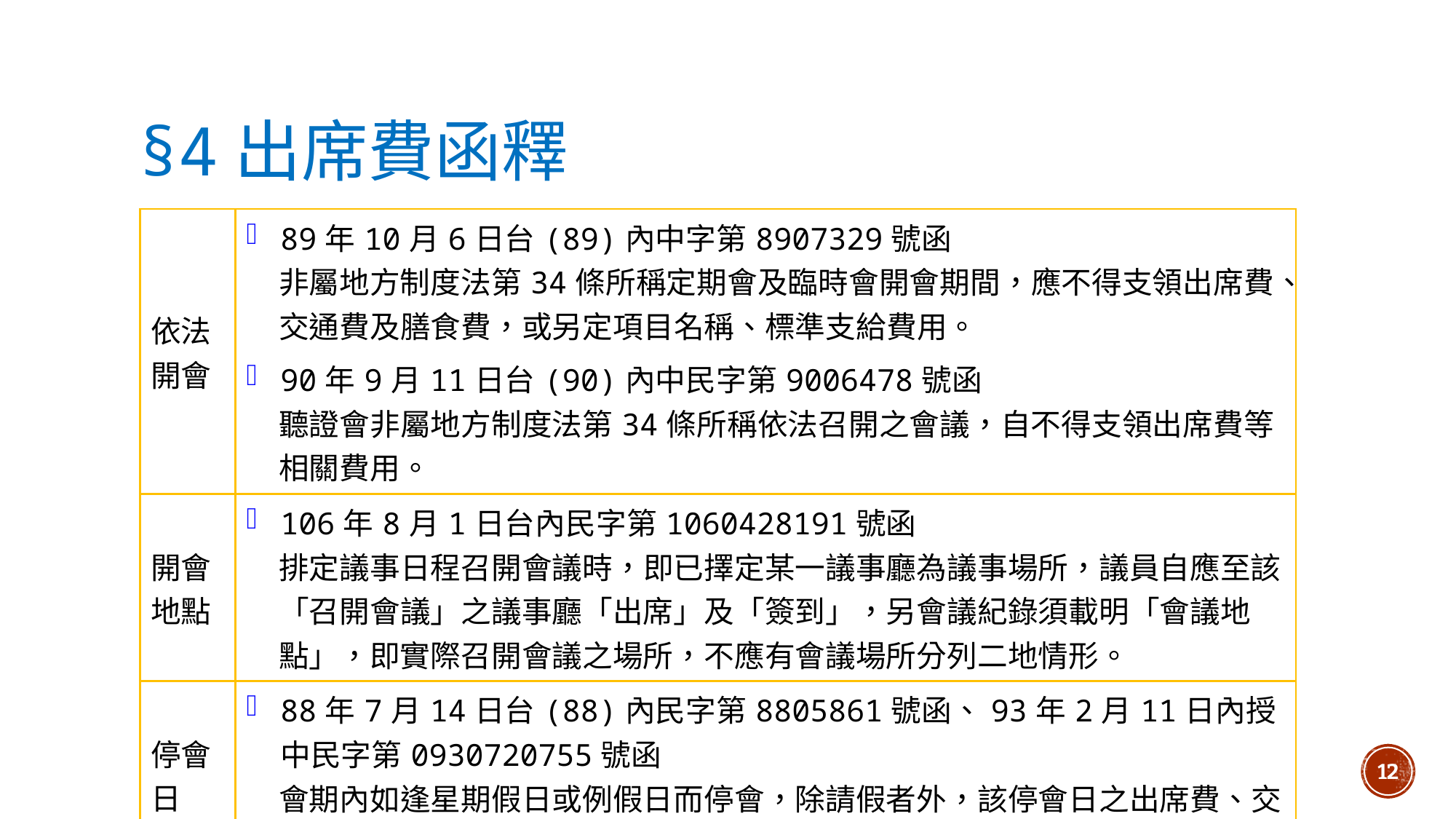

# §4出席費函釋
| 依法開會 | 89年10月6日台(89)內中字第8907329號函 非屬地方制度法第34條所稱定期會及臨時會開會期間，應不得支領出席費、交通費及膳食費，或另定項目名稱、標準支給費用。 90年9月11日台(90)內中民字第9006478號函 聽證會非屬地方制度法第34條所稱依法召開之會議，自不得支領出席費等相關費用。 |
| --- | --- |
| 開會地點 | 106年8月1日台內民字第1060428191號函 排定議事日程召開會議時，即已擇定某一議事廳為議事場所，議員自應至該「召開會議」之議事廳「出席」及「簽到」，另會議紀錄須載明「會議地點」，即實際召開會議之場所，不應有會議場所分列二地情形。 |
| 停會日 | 88年7月14日台(88)內民字第8805861號函、93年2月11日內授中民字第0930720755號函 會期內如逢星期假日或例假日而停會，除請假者外，該停會日之出席費、交通費及膳食費應准予發給。 |
12